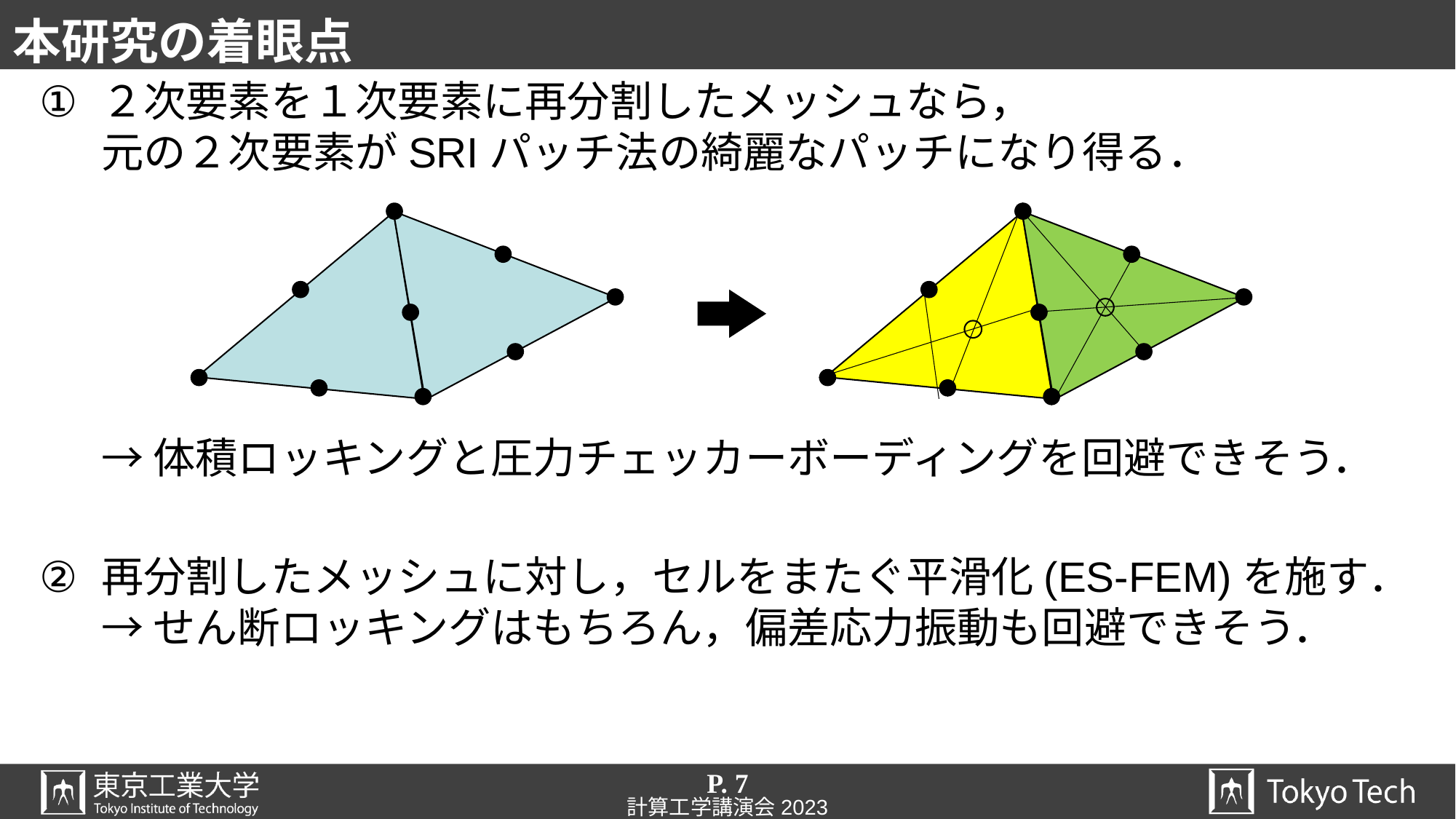

# 本研究の着眼点
２次要素を１次要素に再分割したメッシュなら，
元の２次要素がSRIパッチ法の綺麗なパッチになり得る．
→ 体積ロッキングと圧力チェッカーボーディングを回避できそう．

再分割したメッシュに対し，セルをまたぐ平滑化(ES-FEM)を施す．
→ せん断ロッキングはもちろん，偏差応力振動も回避できそう．

P. 7